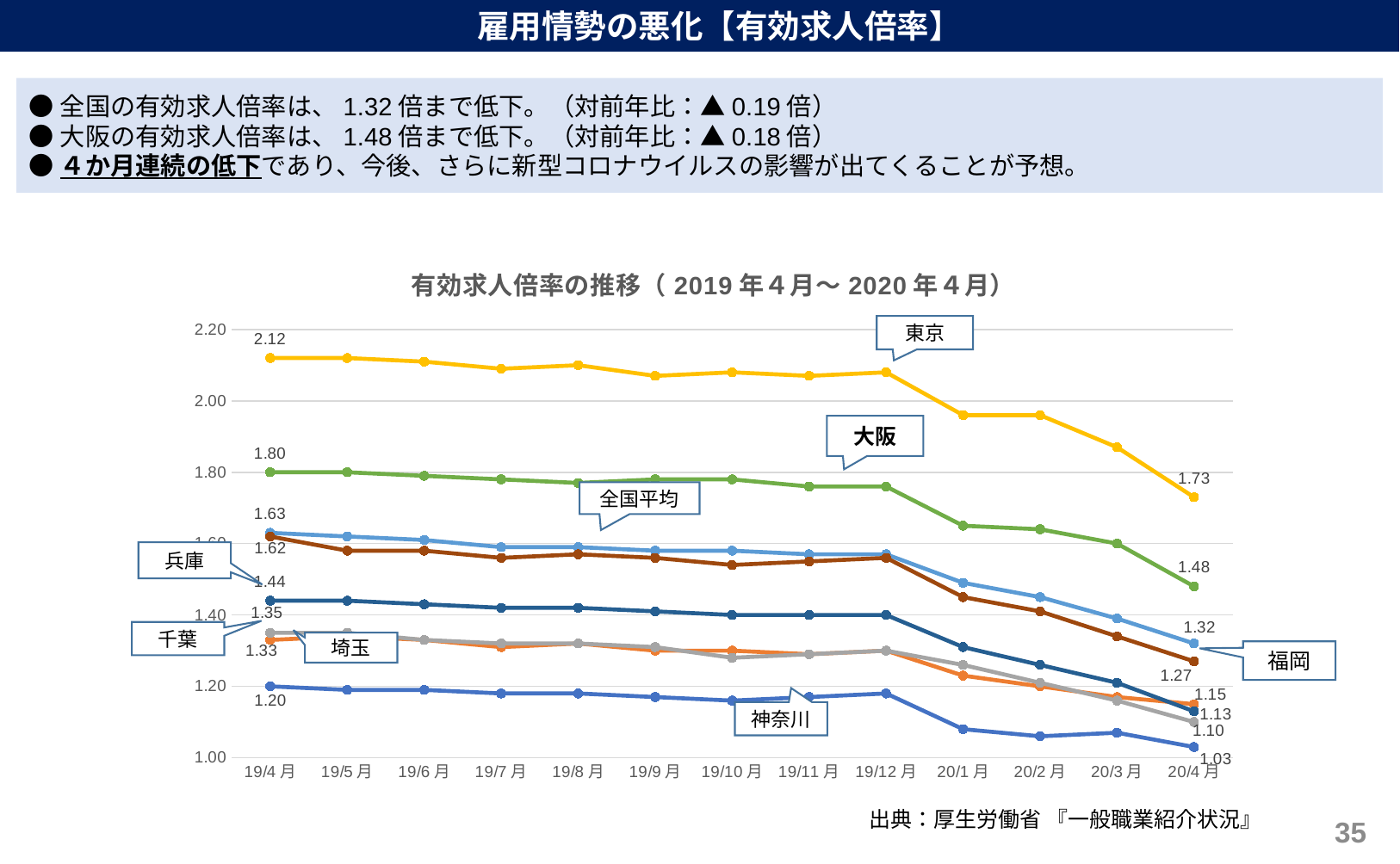

雇用情勢の悪化【有効求人倍率】
●全国の有効求人倍率は、1.32倍まで低下。（対前年比：▲0.19倍）
●大阪の有効求人倍率は、1.48倍まで低下。（対前年比：▲0.18倍）
●４か月連続の低下であり、今後、さらに新型コロナウイルスの影響が出てくることが予想。

### Chart: 有効求人倍率の推移（2019年４月〜2020年４月）

| Category | 全国 | 埼玉県 | 千葉県 | 東京都 | 神奈川県 | 大阪府 | 兵庫県 | 福岡県 |
|---|---|---|---|---|---|---|---|---|
| 19/4月 | 1.63 | 1.33 | 1.35 | 2.12 | 1.2 | 1.8 | 1.44 | 1.62 |
| 19/5月 | 1.62 | 1.34 | 1.35 | 2.12 | 1.19 | 1.8 | 1.44 | 1.58 |
| 19/6月 | 1.61 | 1.33 | 1.33 | 2.11 | 1.19 | 1.79 | 1.43 | 1.58 |
| 19/7月 | 1.59 | 1.31 | 1.32 | 2.09 | 1.18 | 1.78 | 1.42 | 1.56 |
| 19/8月 | 1.59 | 1.32 | 1.32 | 2.1 | 1.18 | 1.77 | 1.42 | 1.57 |
| 19/9月 | 1.58 | 1.3 | 1.31 | 2.07 | 1.17 | 1.78 | 1.41 | 1.56 |
| 19/10月 | 1.58 | 1.3 | 1.28 | 2.08 | 1.16 | 1.78 | 1.4 | 1.54 |
| 19/11月 | 1.57 | 1.29 | 1.29 | 2.07 | 1.17 | 1.76 | 1.4 | 1.55 |
| 19/12月 | 1.57 | 1.3 | 1.3 | 2.08 | 1.18 | 1.76 | 1.4 | 1.56 |
| 20/1月 | 1.49 | 1.23 | 1.26 | 1.96 | 1.08 | 1.65 | 1.31 | 1.45 |
| 20/2月 | 1.45 | 1.2 | 1.21 | 1.96 | 1.06 | 1.64 | 1.26 | 1.41 |
| 20/3月 | 1.39 | 1.17 | 1.16 | 1.87 | 1.07 | 1.6 | 1.21 | 1.34 |
| 20/4月 | 1.32 | 1.15 | 1.1 | 1.73 | 1.03 | 1.48 | 1.13 | 1.27 |
東京
大阪
全国平均
兵庫
千葉
埼玉
福岡
神奈川
出典：厚生労働省 『一般職業紹介状況』
35